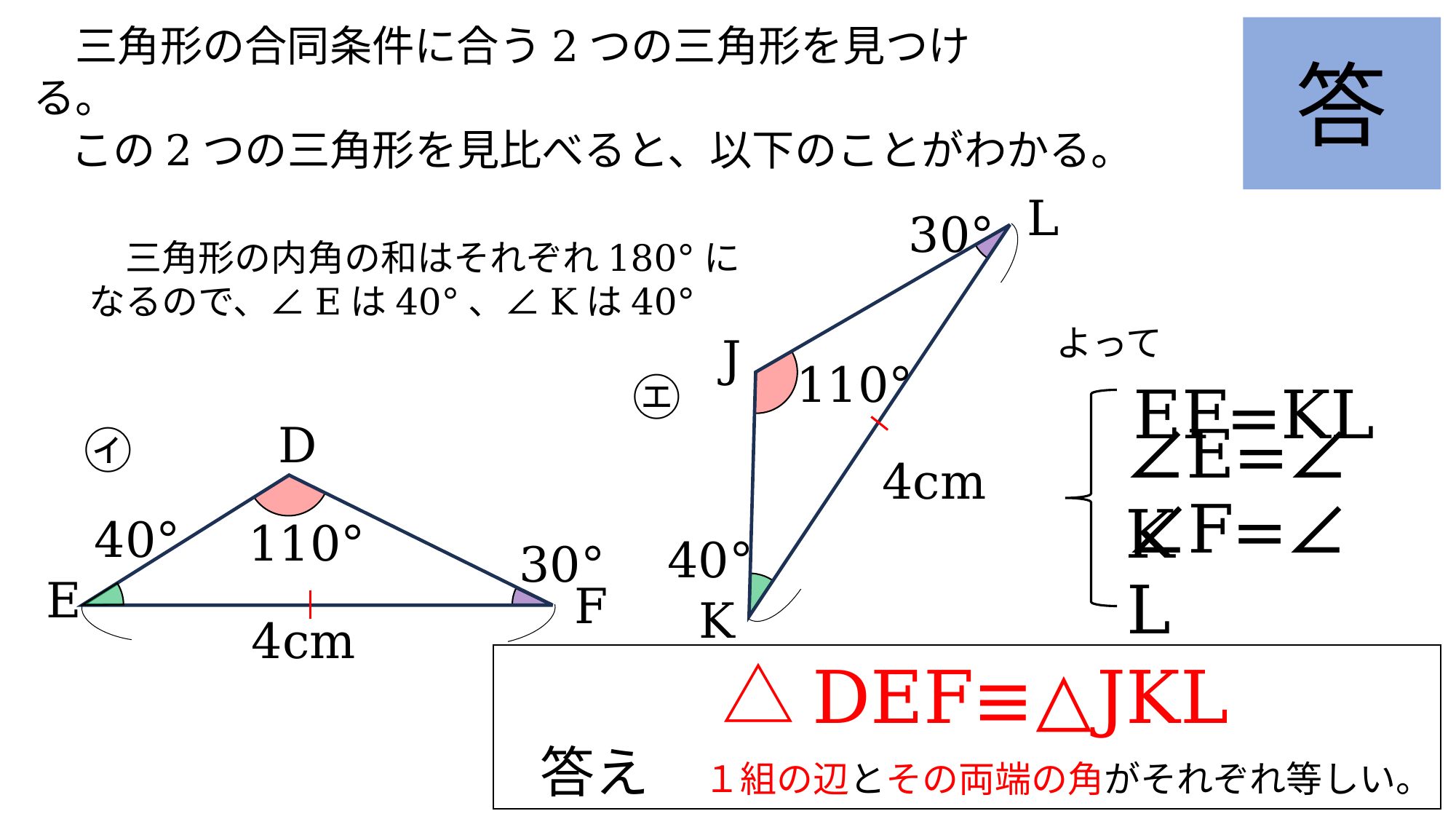

答
　三角形の合同条件に合う2つの三角形を見つける。
　この2つの三角形を見比べると、以下のことがわかる。
L

30°

110°
4cm

J
K

D

110°
30°

F
4cm

E

　三角形の内角の和はそれぞれ180°になるので、∠Eは40°、∠Kは40°
　よって
EF=KL

∠E=∠K
∠F=∠L
㋓
㋑
40°
40°
　　　　△DEF≡△JKL
　答え　１組の辺とその両端の角がそれぞれ等しい。